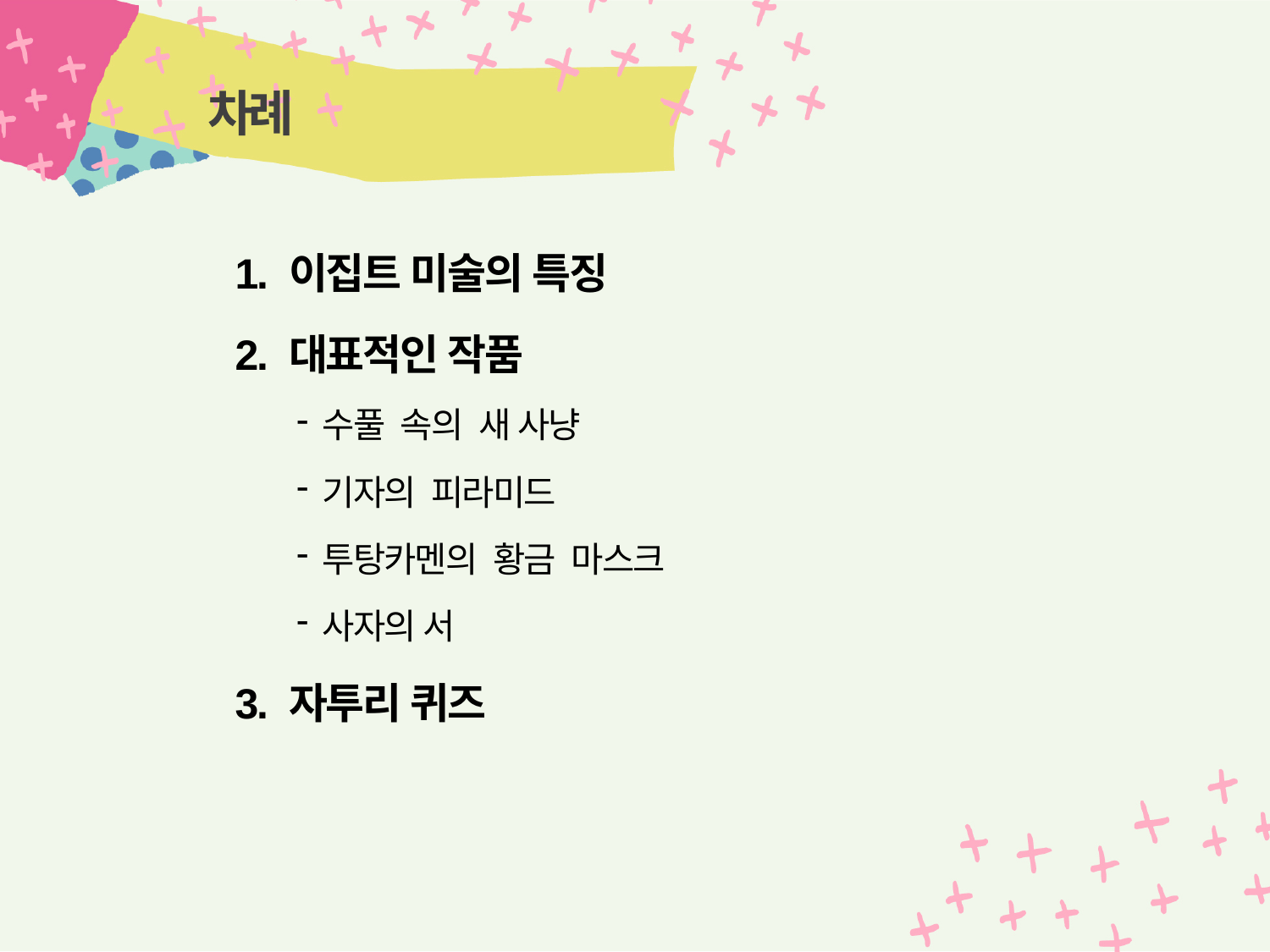

# 차례
1. 이집트 미술의 특징
2. 대표적인 작품
수풀  속의  새 사냥
기자의  피라미드
투탕카멘의  황금  마스크
사자의 서
3. 자투리 퀴즈